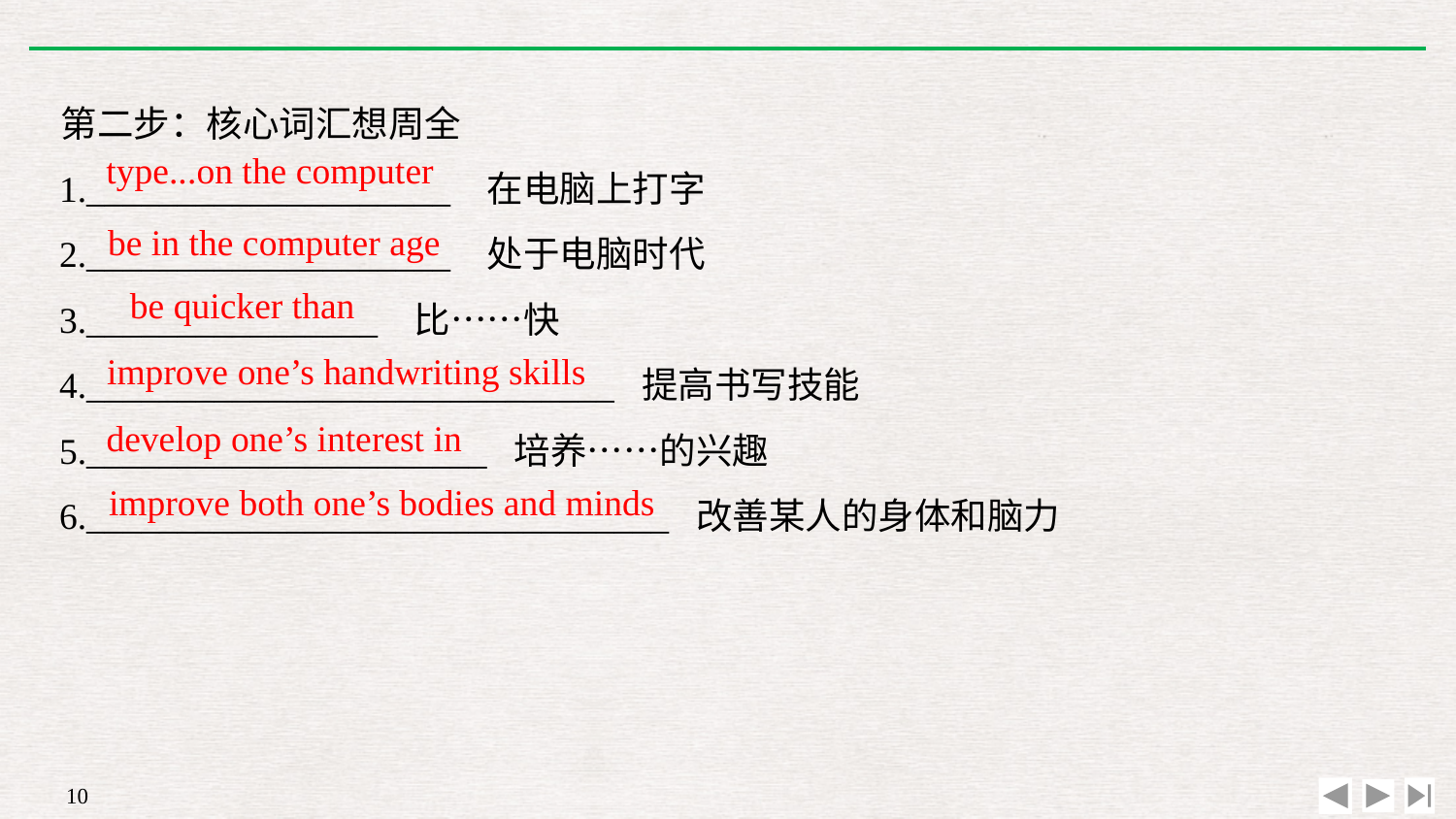

第二步：核心词汇想周全
1.____________________   在电脑上打字
2.____________________   处于电脑时代
3.________________   比……快
4._____________________________  提高书写技能
5.______________________  培养……的兴趣
6.________________________________  改善某人的身体和脑力
type...on the computer
be in the computer age
be quicker than
improve one’s handwriting skills
develop one’s interest in
improve both one’s bodies and minds